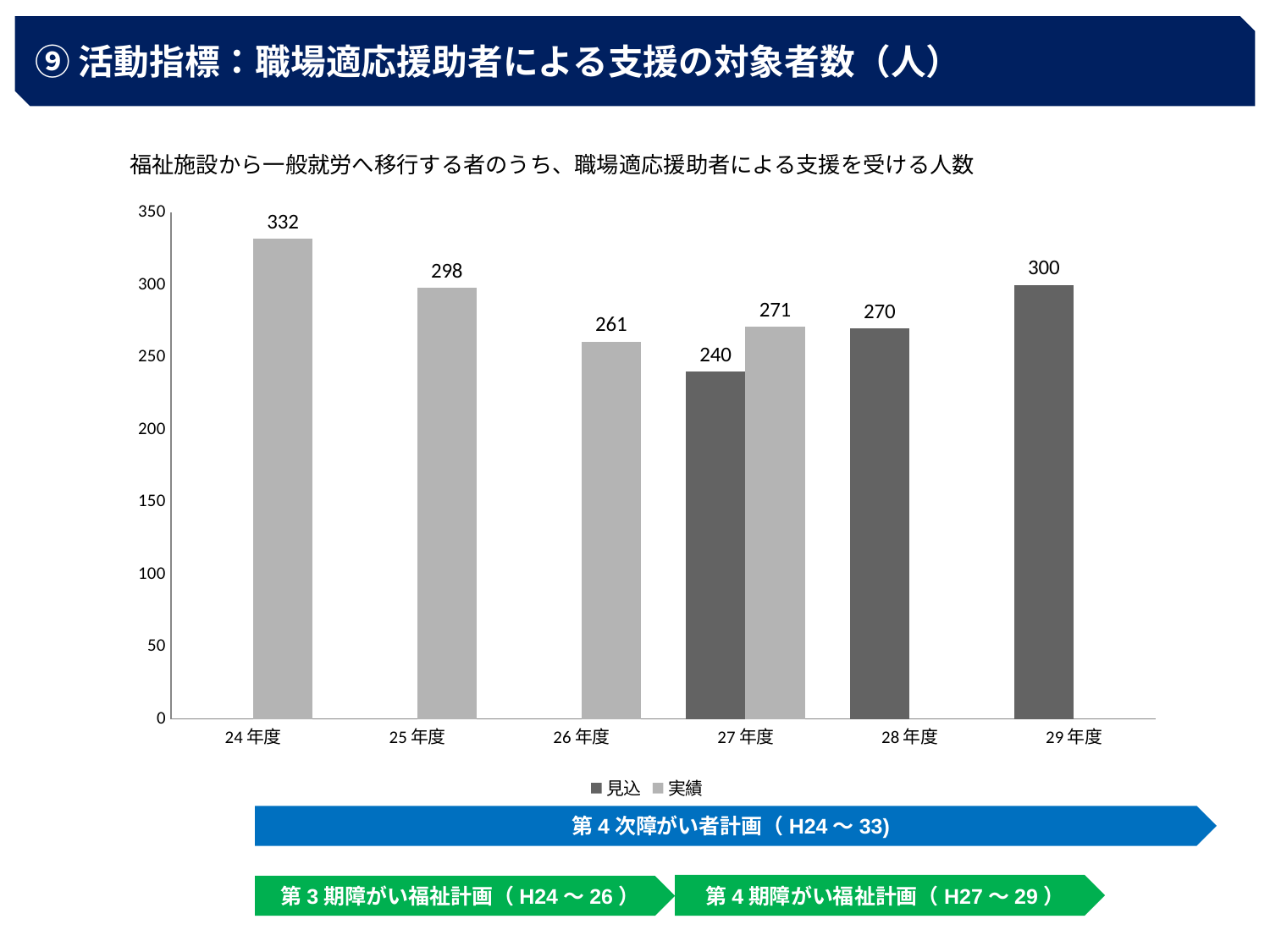

⑨活動指標：職場適応援助者による支援の対象者数（人）
福祉施設から一般就労へ移行する者のうち、職場適応援助者による支援を受ける人数

### Chart

| Category | 見込 | 実績 |
|---|---|---|
| 24年度 | None | 332.0 |
| 25年度 | None | 298.0 |
| 26年度 | None | 261.0 |
| 27年度 | 240.0 | 271.0 |
| 28年度 | 270.0 | None |
| 29年度 | 300.0 | None |
第4次障がい者計画（H24～33)
第4期障がい福祉計画（H27～29）
第3期障がい福祉計画（H24～26）